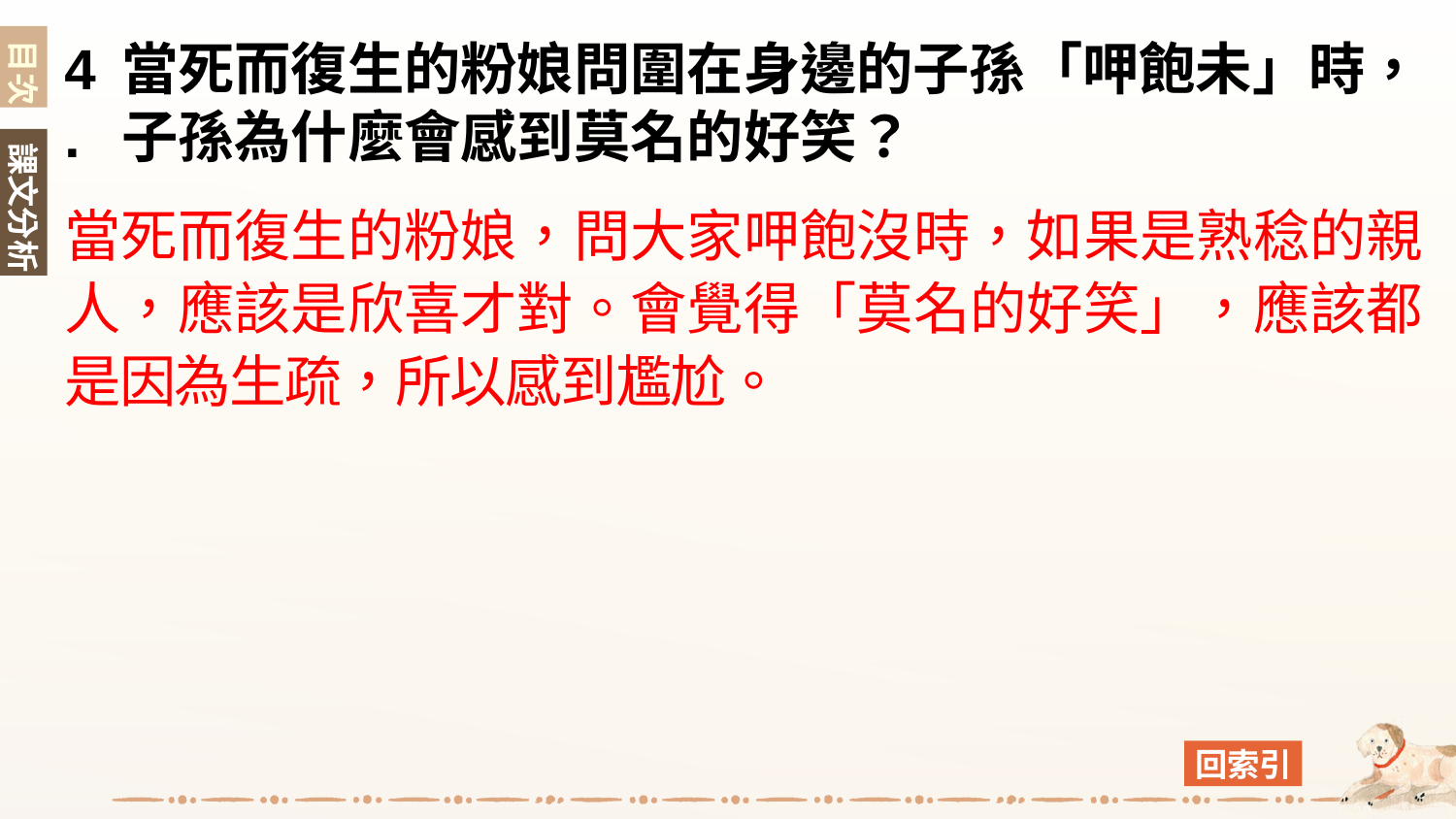

目次
4.
當死而復生的粉娘問圍在身邊的子孫「呷飽未」時，子孫為什麼會感到莫名的好笑？
課文分析
當死而復生的粉娘，問大家呷飽沒時，如果是熟稔的親人，應該是欣喜才對。會覺得「莫名的好笑」，應該都是因為生疏，所以感到尷尬。
回索引